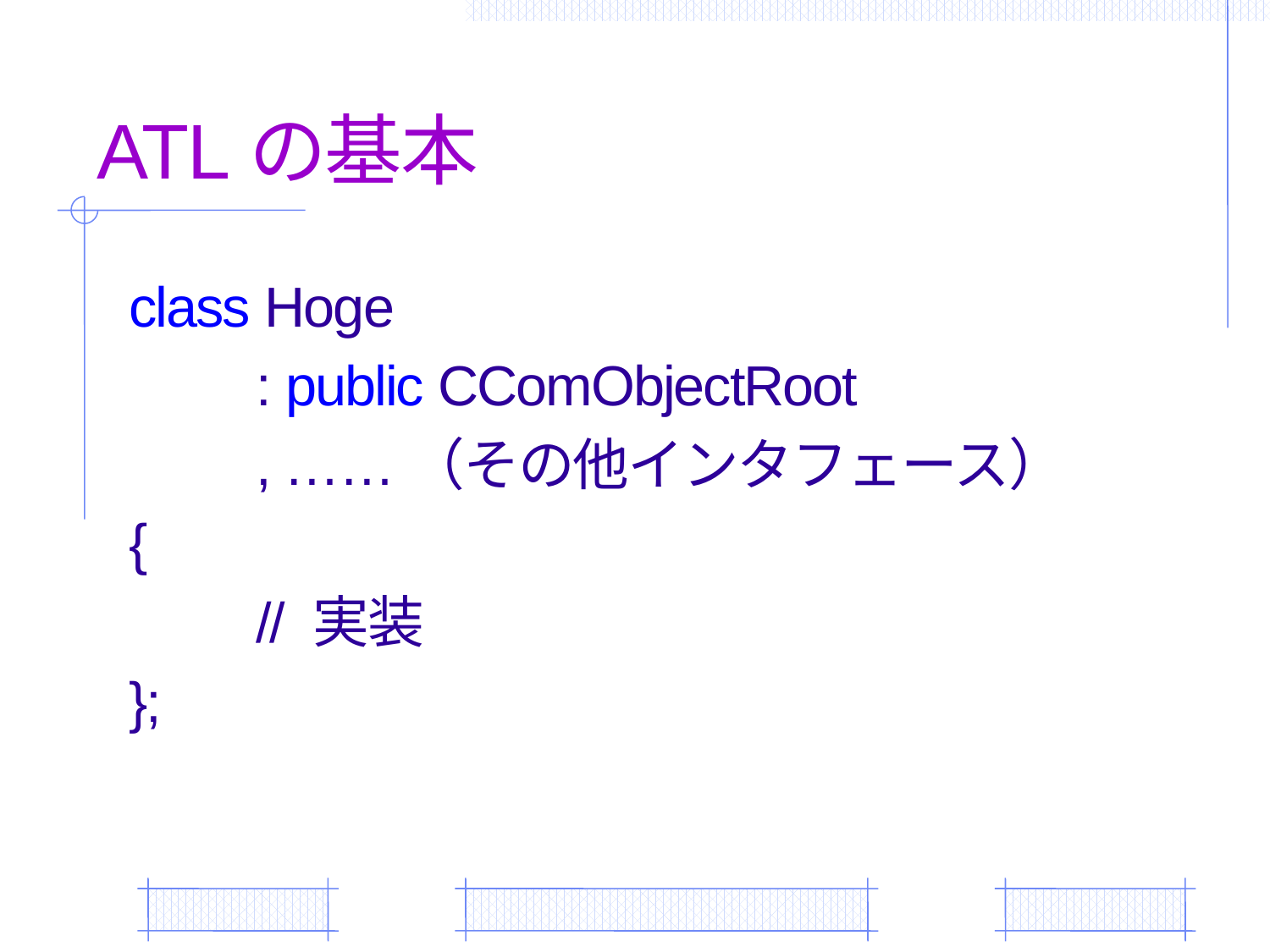

# ATLの基本
class Hoge
	: public CComObjectRoot
	, ……（その他インタフェース）
{
	// 実装
};